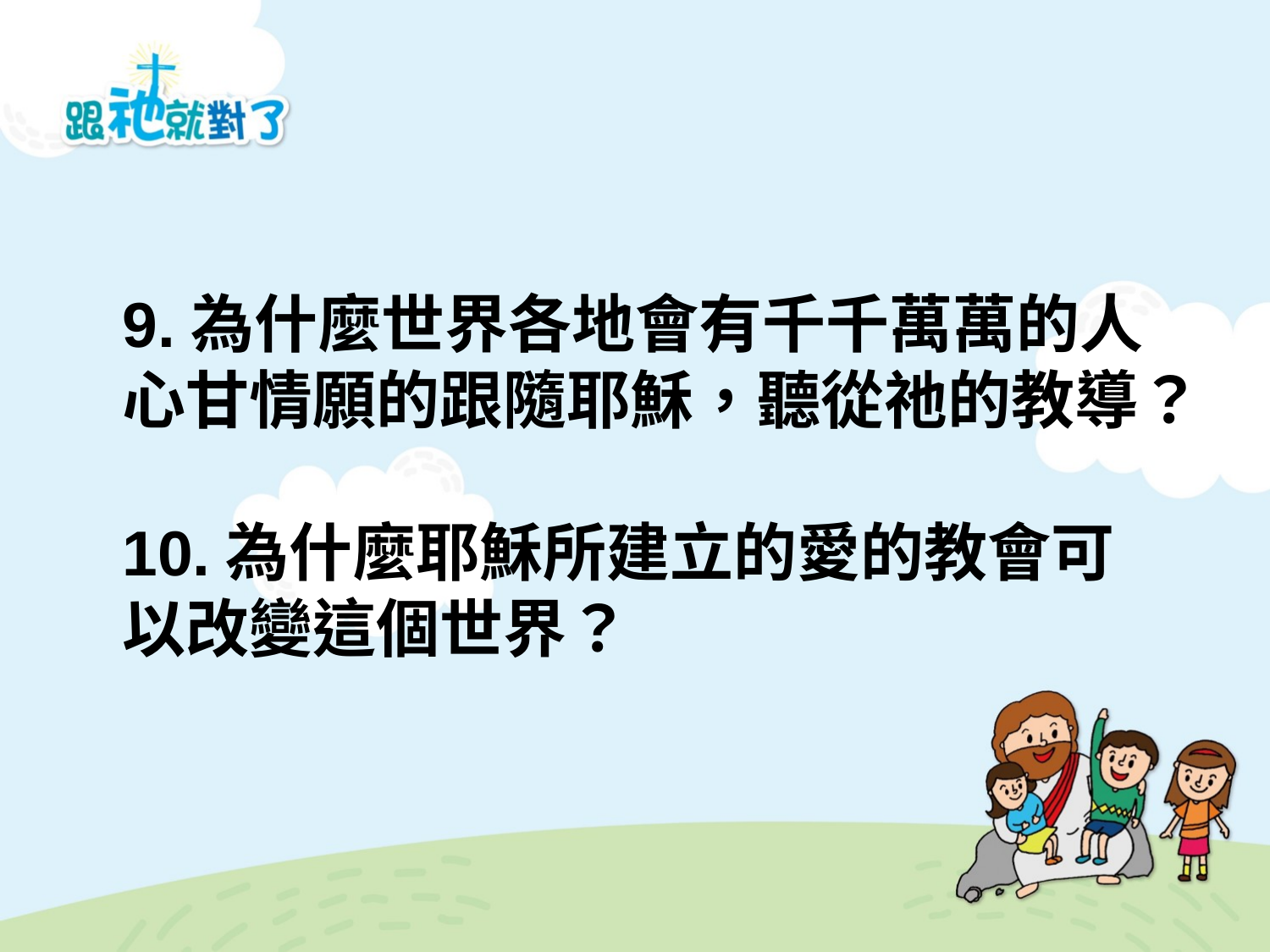

9.為什麼世界各地會有千千萬萬的人心甘情願的跟隨耶穌，聽從祂的教導？

10.為什麼耶穌所建立的愛的教會可以改變這個世界？